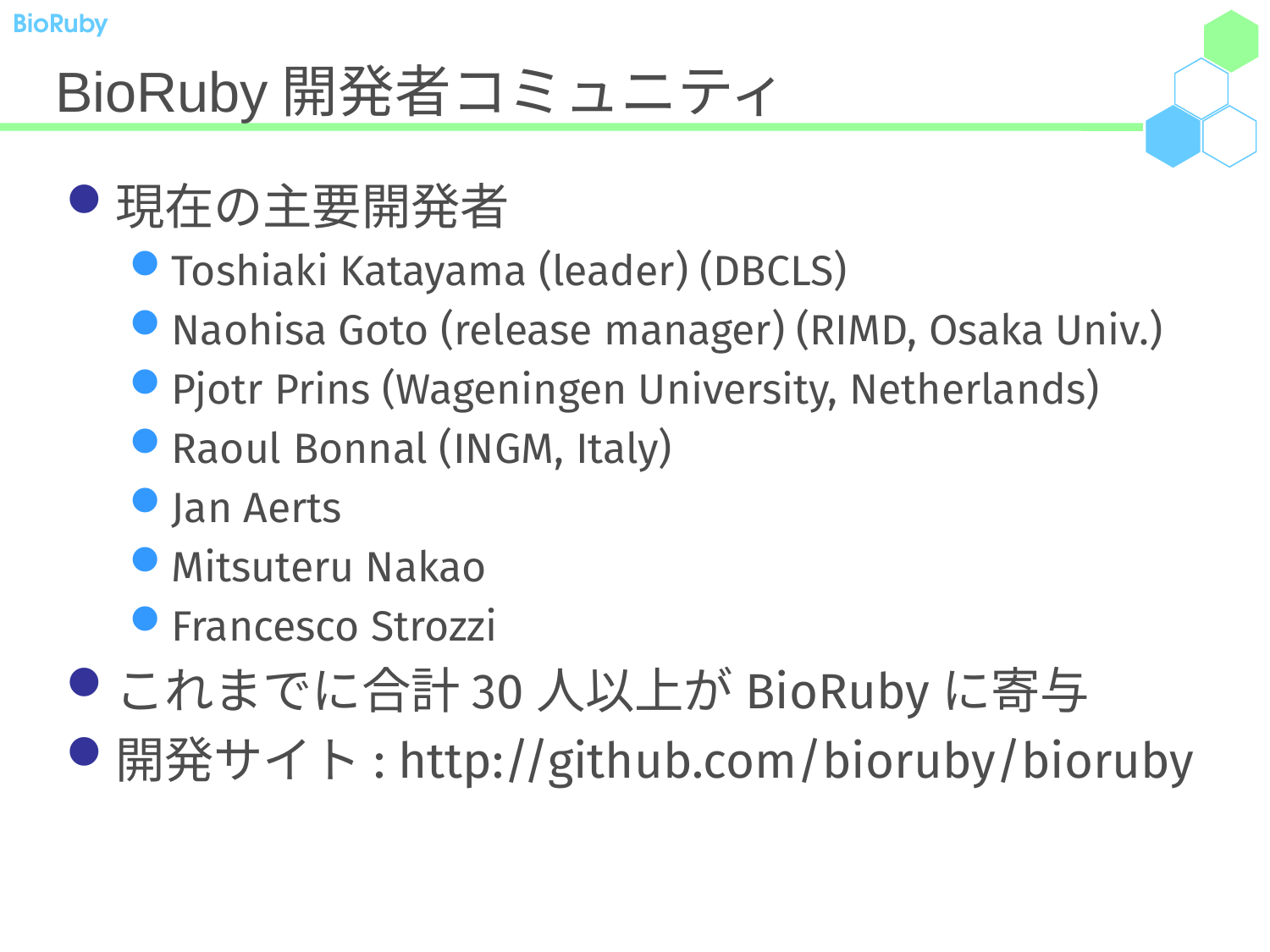

# BioRuby開発者コミュニティ
現在の主要開発者
Toshiaki Katayama (leader) (DBCLS)
Naohisa Goto (release manager) (RIMD, Osaka Univ.)
Pjotr Prins (Wageningen University, Netherlands)
Raoul Bonnal (INGM, Italy)
Jan Aerts
Mitsuteru Nakao
Francesco Strozzi
これまでに合計30人以上がBioRubyに寄与
開発サイト: http://github.com/bioruby/bioruby